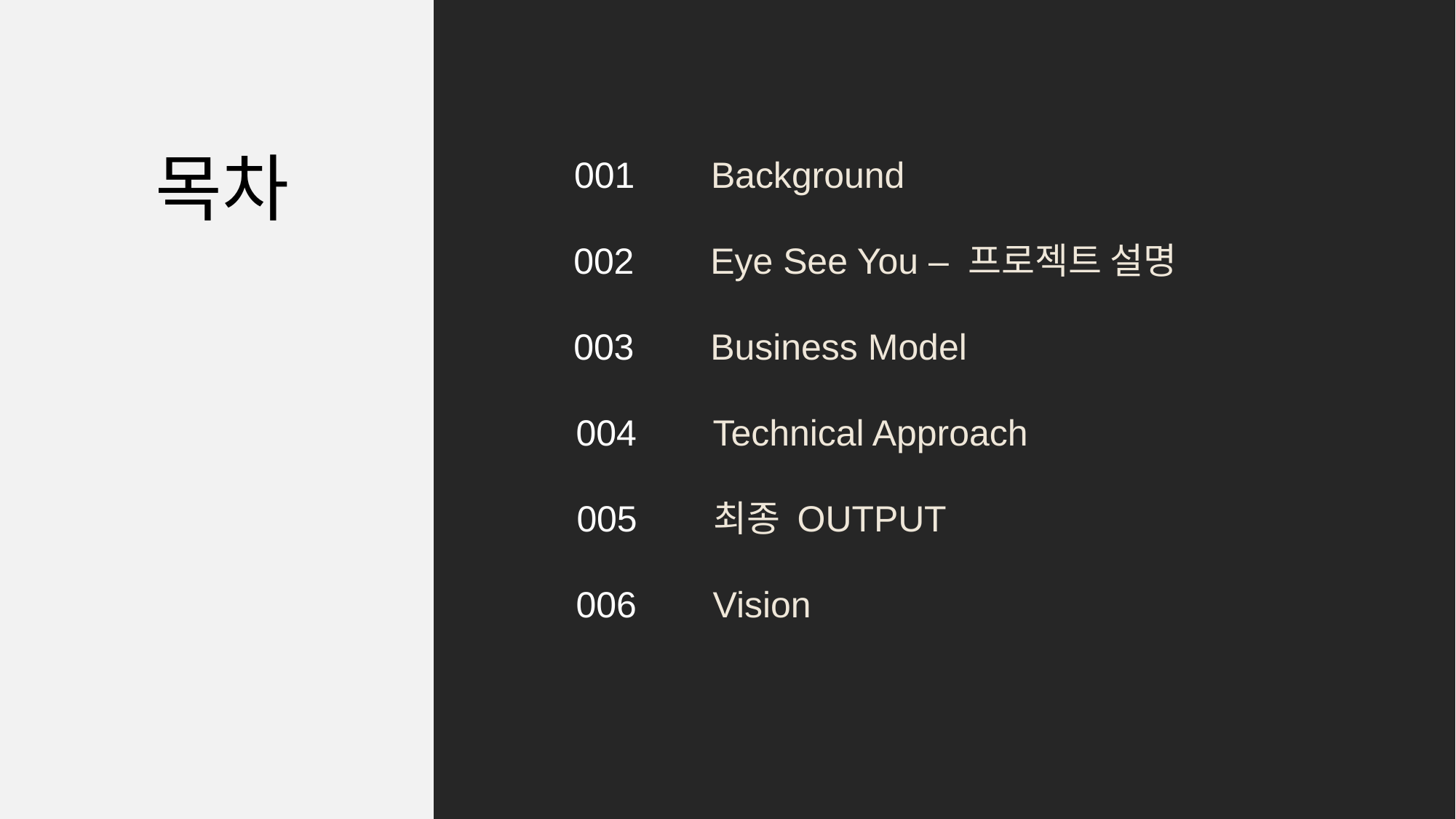

001
Background
Eye See You – 프로젝트 설명
002
003
Business Model
Technical Approach
004
최종 OUTPUT
005
Vision
006
목차